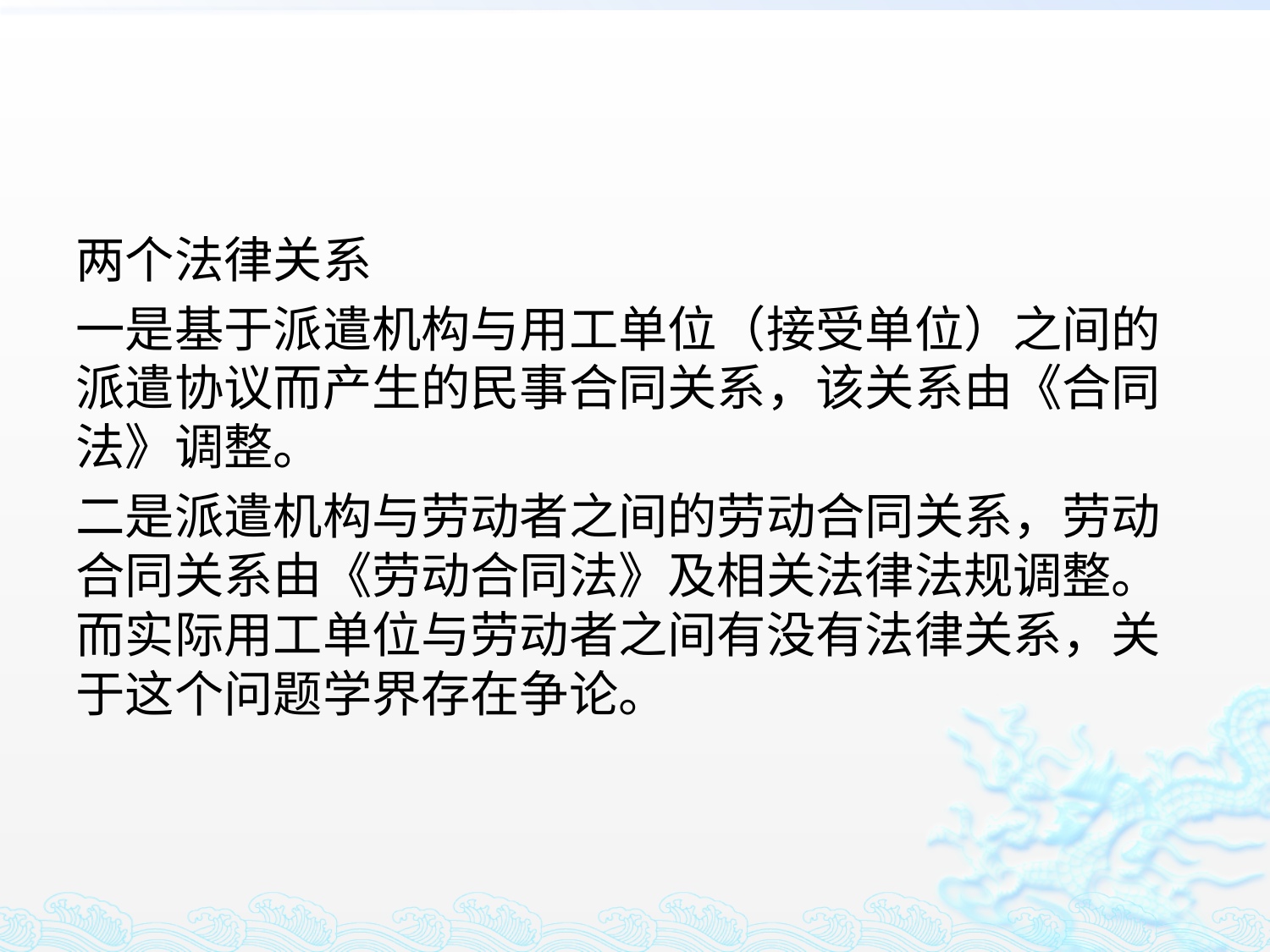

#
两个法律关系
一是基于派遣机构与用工单位（接受单位）之间的派遣协议而产生的民事合同关系，该关系由《合同法》调整。
二是派遣机构与劳动者之间的劳动合同关系，劳动合同关系由《劳动合同法》及相关法律法规调整。而实际用工单位与劳动者之间有没有法律关系，关于这个问题学界存在争论。